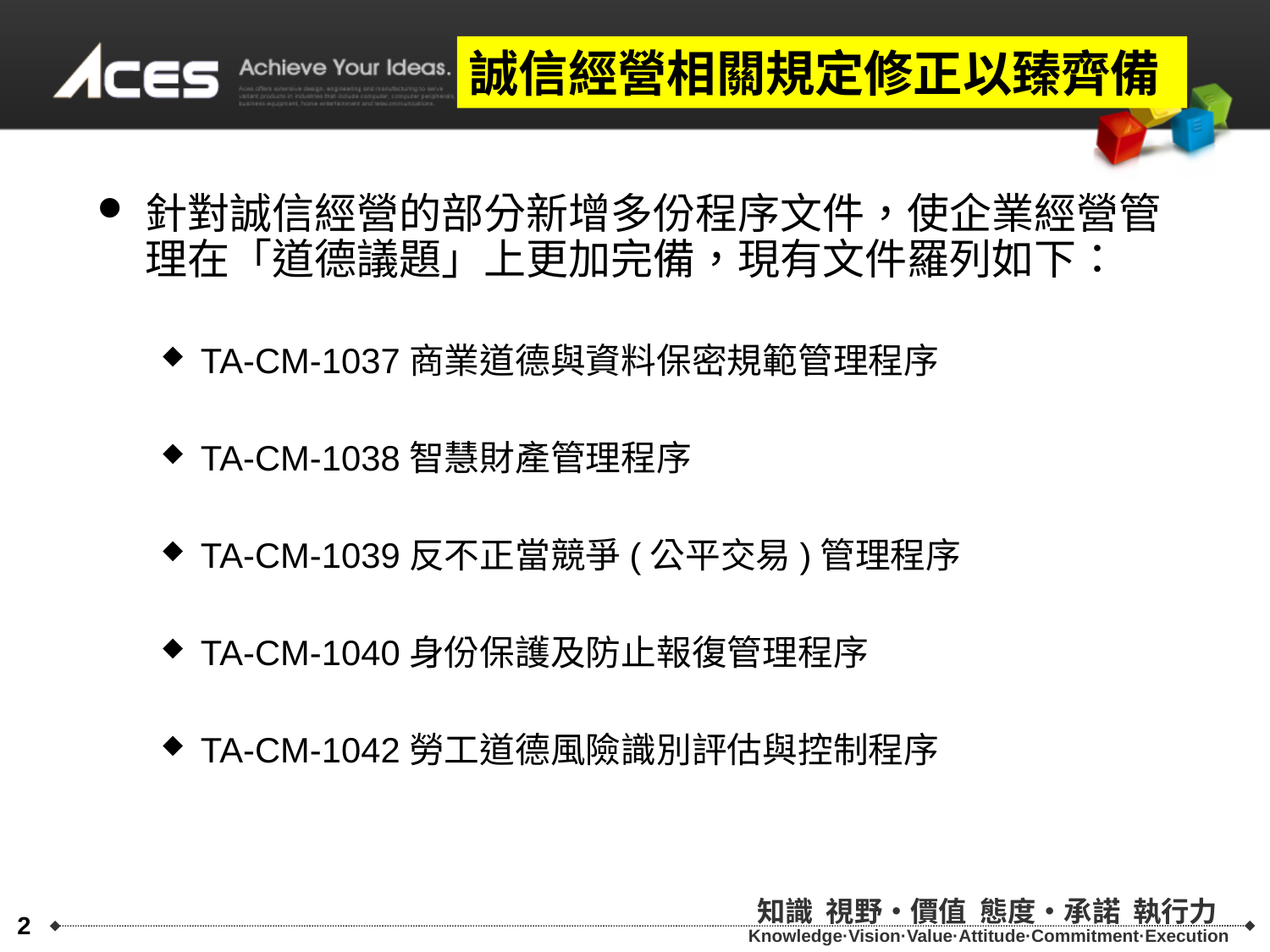

誠信經營相關規定修正以臻齊備
針對誠信經營的部分新增多份程序文件，使企業經營管理在「道德議題」上更加完備，現有文件羅列如下：

TA-CM-1037商業道德與資料保密規範管理程序

TA-CM-1038智慧財產管理程序

TA-CM-1039反不正當競爭(公平交易)管理程序

TA-CM-1040身份保護及防止報復管理程序

TA-CM-1042勞工道德風險識別評估與控制程序